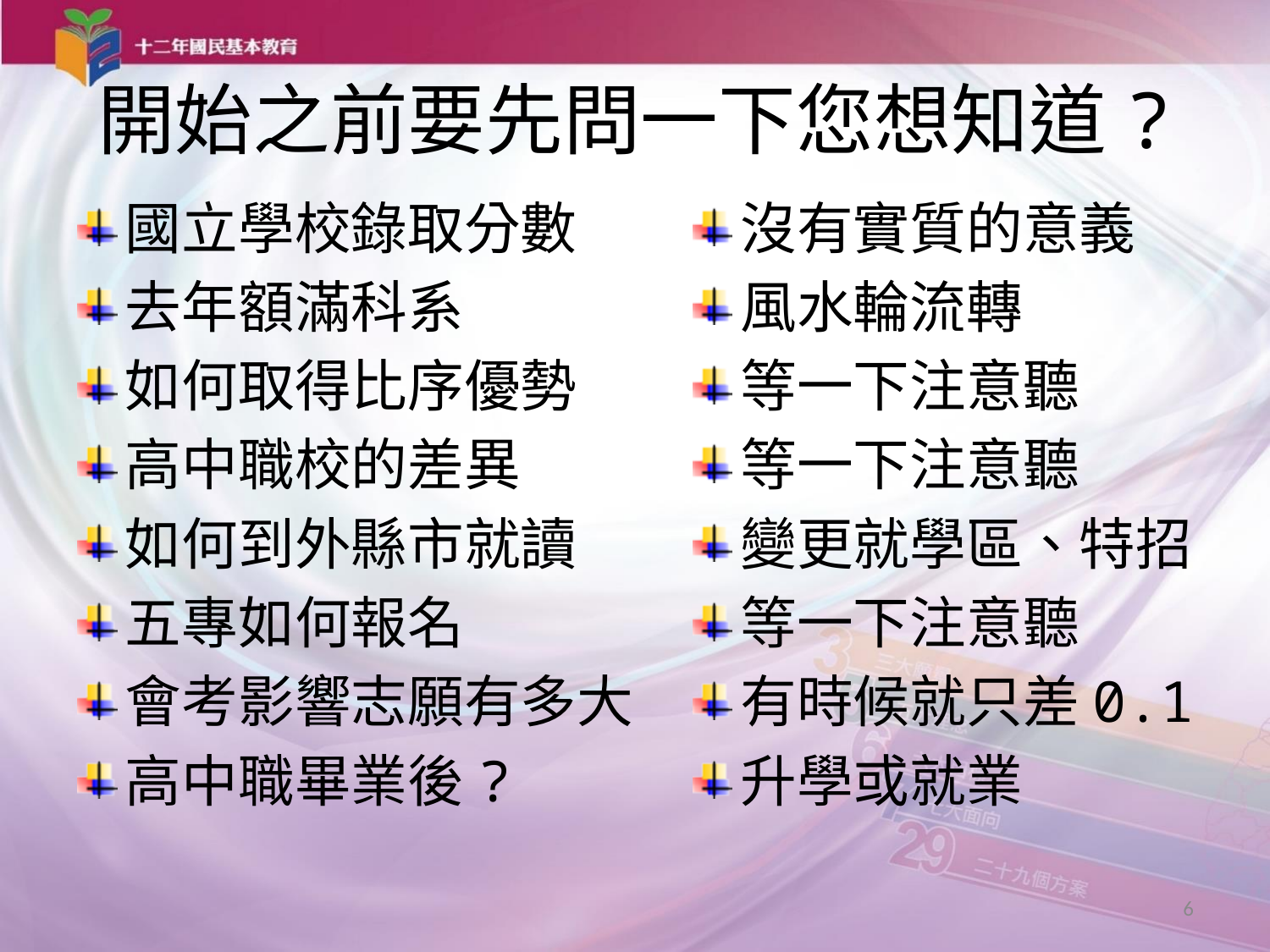

# 開始之前要先問一下您想知道?
國立學校錄取分數
去年額滿科系
如何取得比序優勢
高中職校的差異
如何到外縣市就讀
五專如何報名
會考影響志願有多大
高中職畢業後?

沒有實質的意義
風水輪流轉
等一下注意聽
等一下注意聽
變更就學區、特招
等一下注意聽
有時候就只差0.1
升學或就業

6